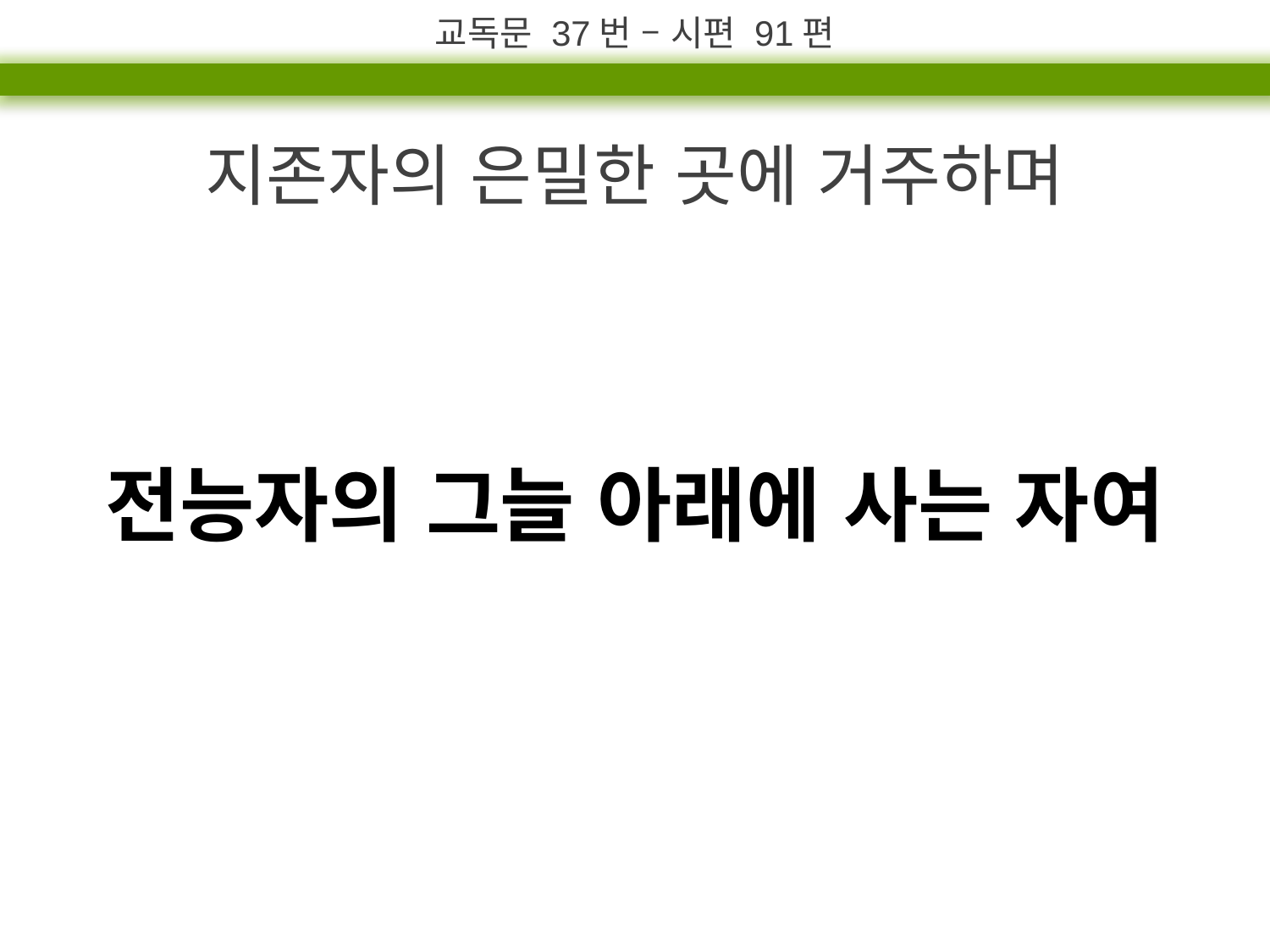

교독문 37번 – 시편 91편

지존자의 은밀한 곳에 거주하며
전능자의 그늘 아래에 사는 자여